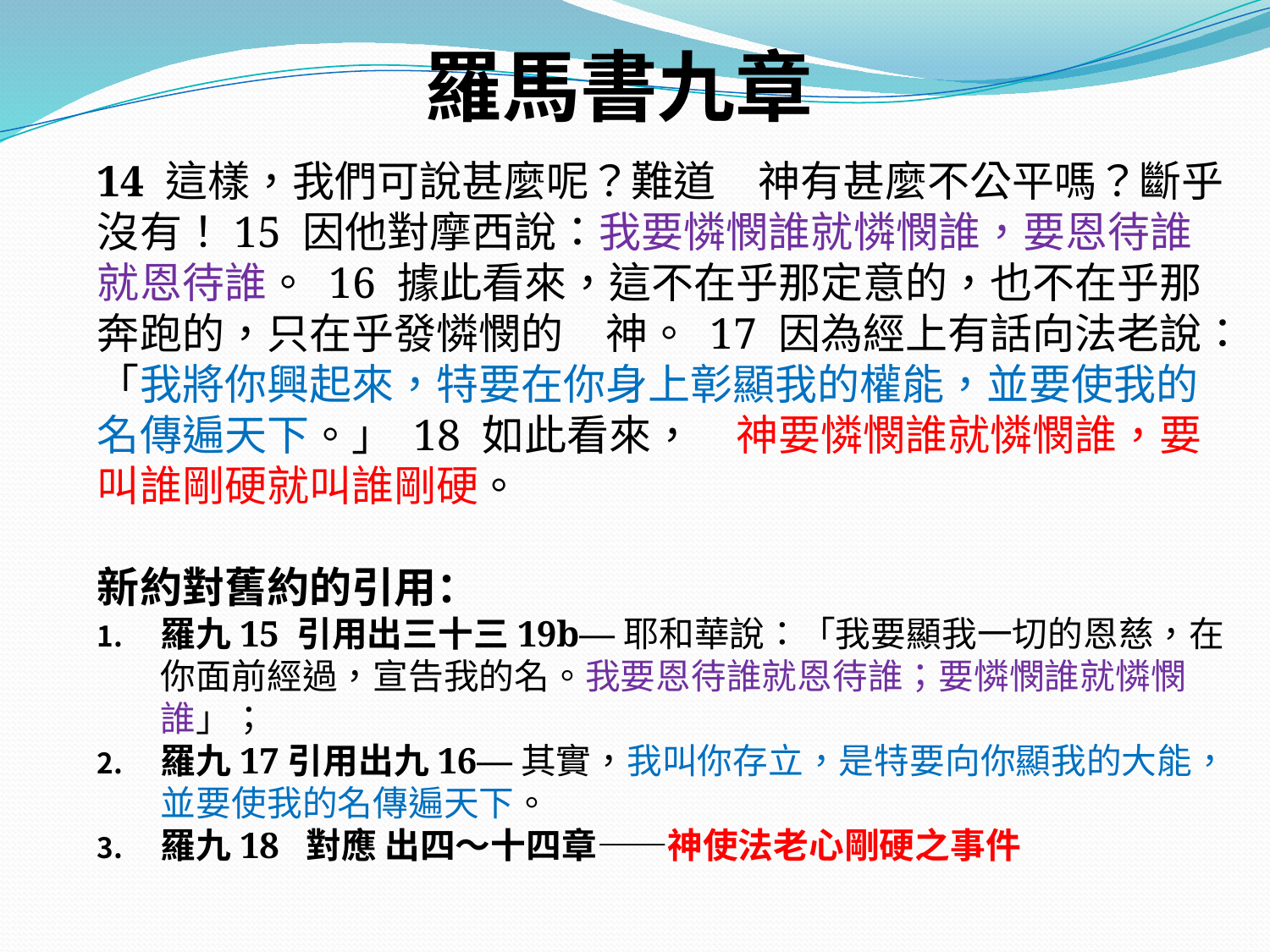

# 羅馬書九章
14 這樣，我們可說甚麼呢？難道　神有甚麼不公平嗎？斷乎沒有！15 因他對摩西說：我要憐憫誰就憐憫誰，要恩待誰就恩待誰。 16 據此看來，這不在乎那定意的，也不在乎那奔跑的，只在乎發憐憫的　神。 17 因為經上有話向法老說：「我將你興起來，特要在你身上彰顯我的權能，並要使我的名傳遍天下。」 18 如此看來，　神要憐憫誰就憐憫誰，要叫誰剛硬就叫誰剛硬。

新約對舊約的引用：
羅九15 引用出三十三19b—耶和華說：「我要顯我一切的恩慈，在你面前經過，宣告我的名。我要恩待誰就恩待誰；要憐憫誰就憐憫誰」；
羅九17引用出九16—其實，我叫你存立，是特要向你顯我的大能，並要使我的名傳遍天下。
羅九18  對應 出四～十四章——神使法老心剛硬之事件